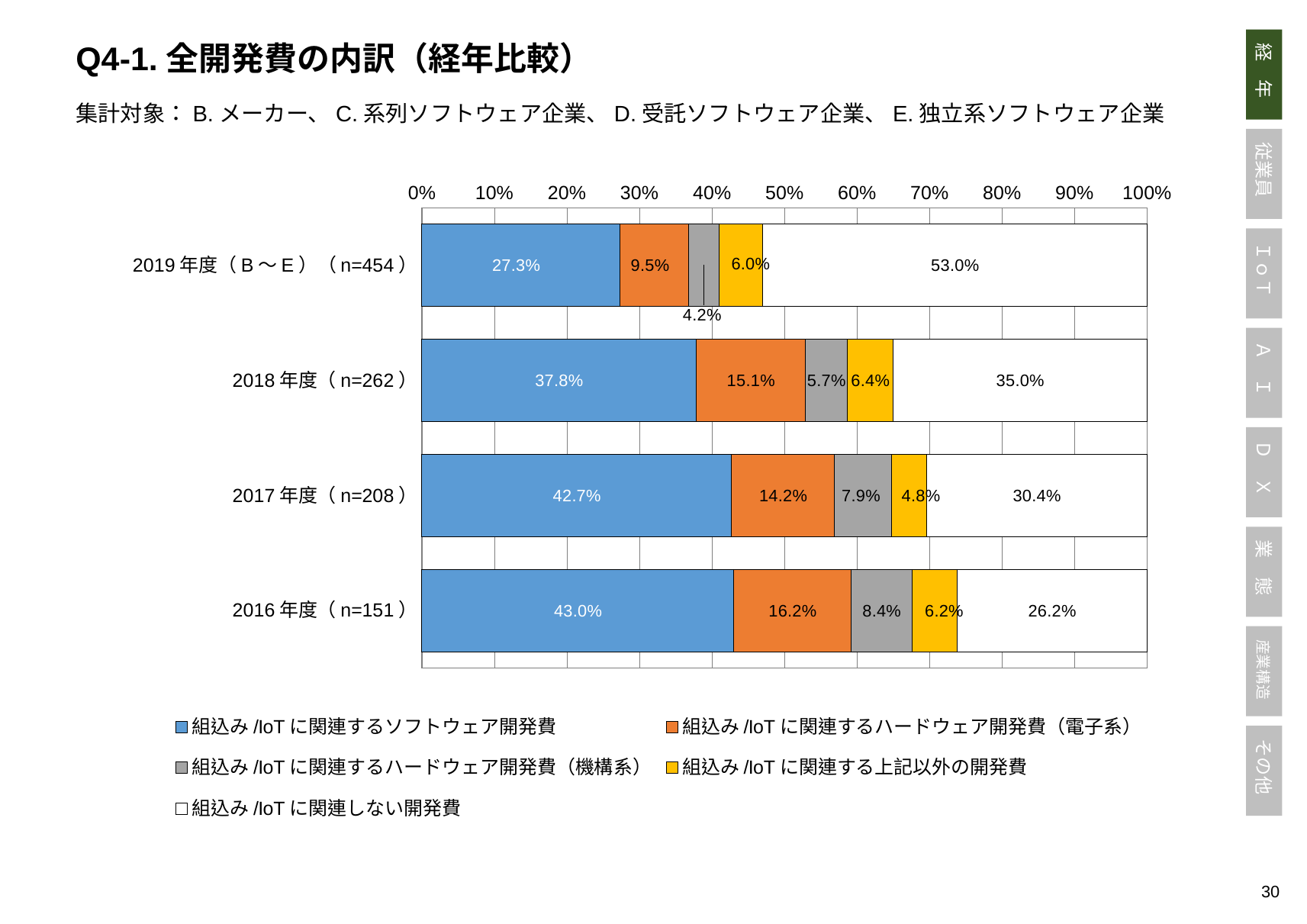

Q4-1.全開発費の内訳（経年比較）
集計対象：B.メーカー、C.系列ソフトウェア企業、D.受託ソフトウェア企業、E.独立系ソフトウェア企業

### Chart

| Category | 組込み/IoTに関連するソフトウェア開発費 | 組込み/IoTに関連するハードウェア開発費（電子系） | 組込み/IoTに関連するハードウェア開発費（機構系） | 組込み/IoTに関連する上記以外の開発費 | 組込み/IoTに関連しない開発費 |
|---|---|---|---|---|---|
| 2019年度（B～E）（n=454） | 0.27325330396475767 | 0.09505286343612333 | 0.0421101321585903 | 0.059740088105726875 | 0.5298436123348018 |
| 2018年度（n=262） | 0.3779236641221374 | 0.15123282442748093 | 0.05713358778625954 | 0.063706106870229 | 0.35000381679389314 |
| 2017年度（n=208） | 0.4271105769230769 | 0.14197115384615386 | 0.07855769230769231 | 0.048317307692307694 | 0.30404326923076924 |
| 2016年度（n=151） | 0.43 | 0.162 | 0.084 | 0.062 | 0.262 |
30